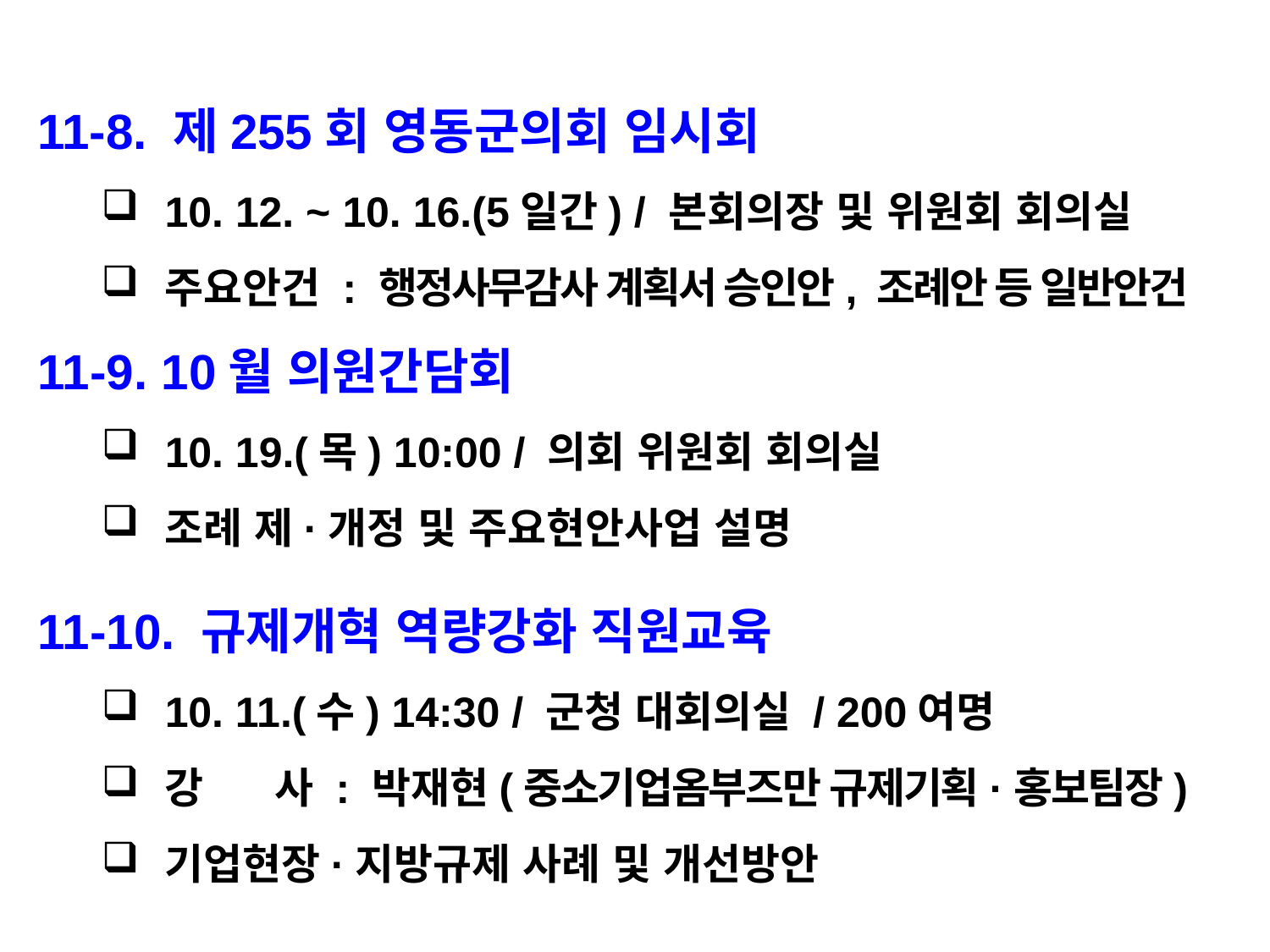

11-8. 제255회 영동군의회 임시회
10. 12. ~ 10. 16.(5일간) / 본회의장 및 위원회 회의실
주요안건 : 행정사무감사 계획서 승인안, 조례안 등 일반안건
11-9. 10월 의원간담회
10. 19.(목) 10:00 / 의회 위원회 회의실
조례 제·개정 및 주요현안사업 설명
11-10. 규제개혁 역량강화 직원교육
10. 11.(수) 14:30 / 군청 대회의실 / 200여명
강      사 : 박재현(중소기업옴부즈만 규제기획·홍보팀장)
기업현장·지방규제 사례 및 개선방안